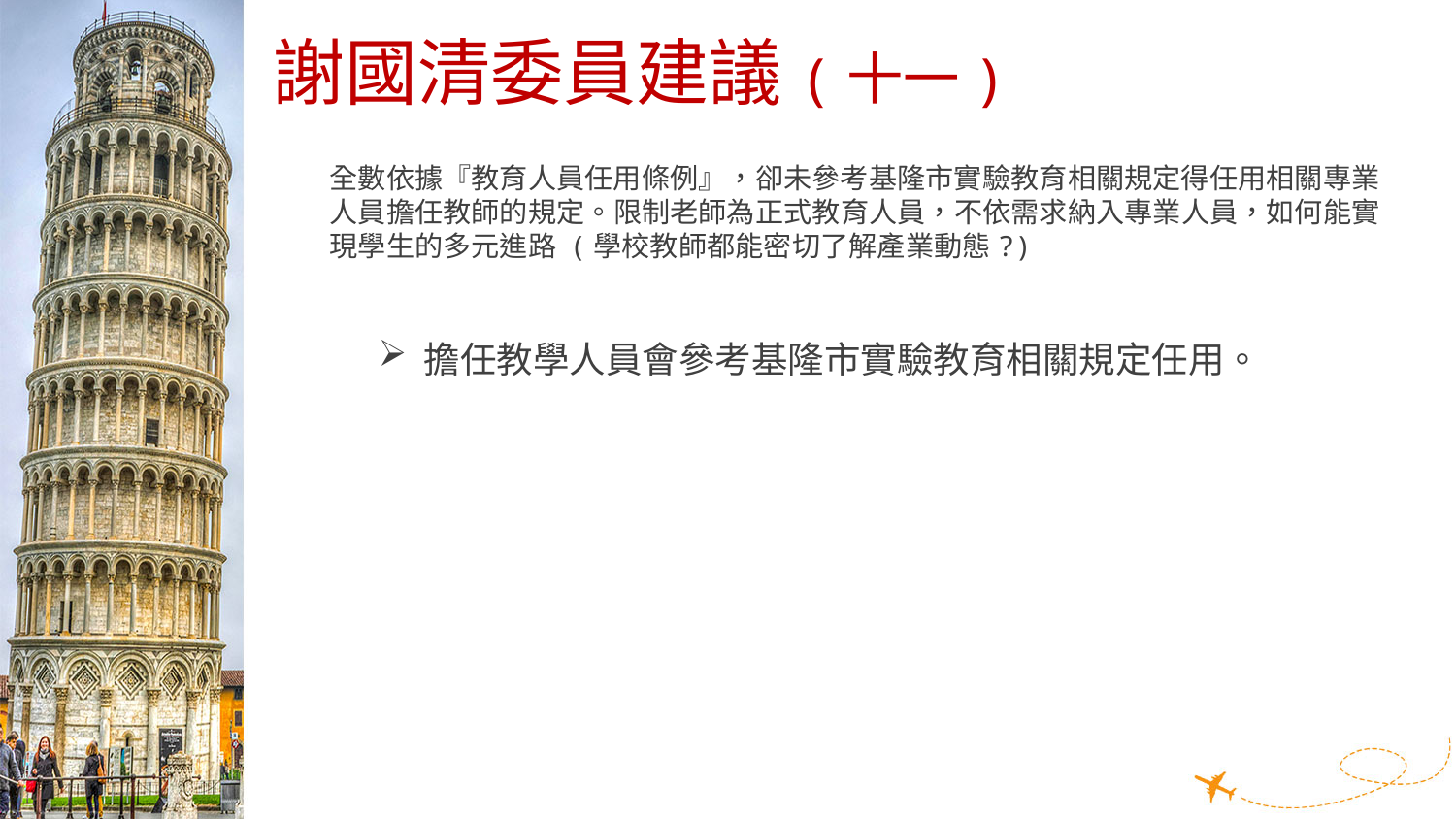

# 謝國清委員建議(十一)
全數依據『教育人員任用條例』，卻未參考基隆市實驗教育相關規定得任用相關專業人員擔任教師的規定。限制老師為正式教育人員，不依需求納入專業人員，如何能實現學生的多元進路 (學校教師都能密切了解產業動態?)

擔任教學人員會參考基隆市實驗教育相關規定任用。